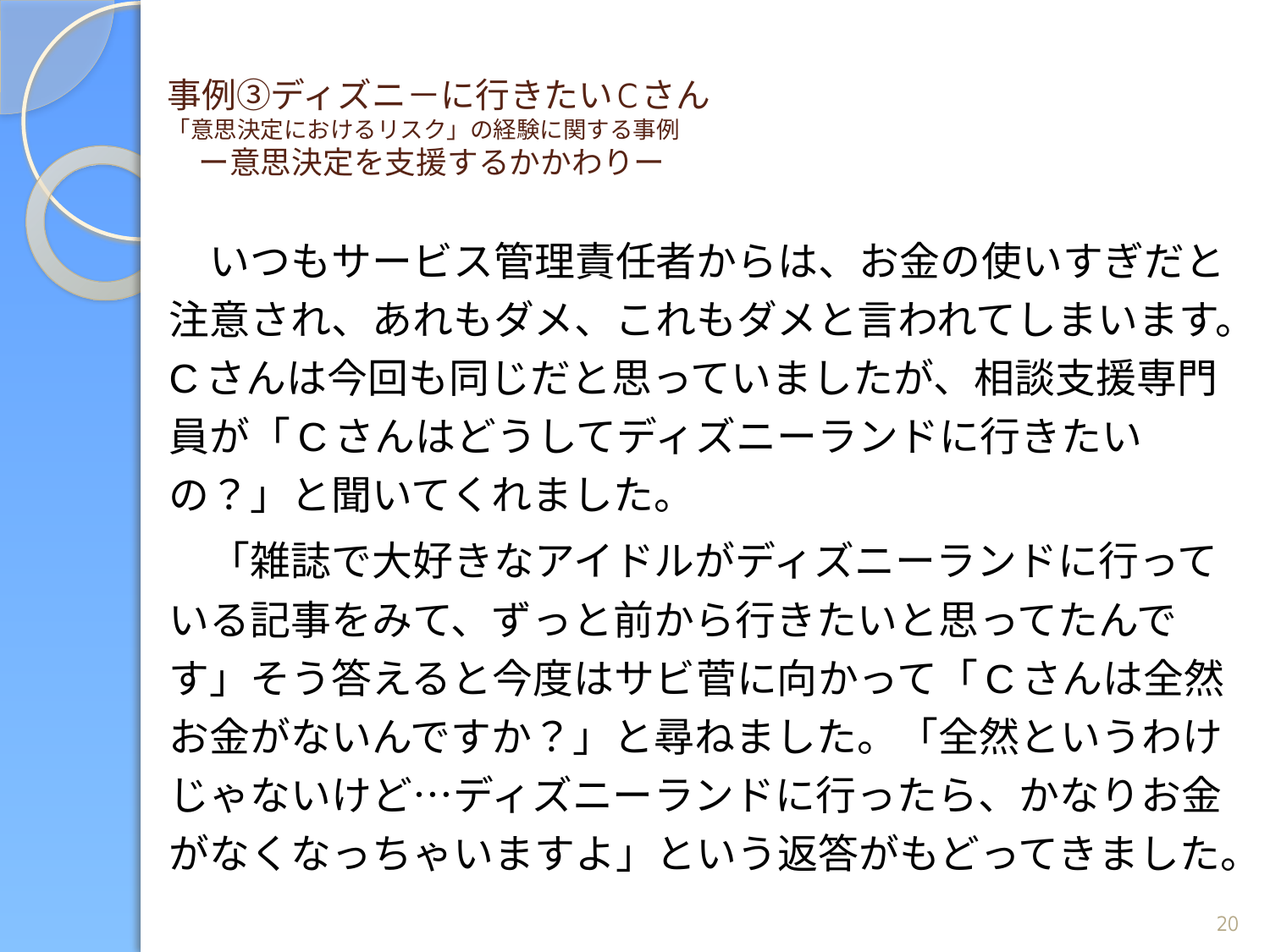

# 事例③ディズニ－に行きたいCさん 「意思決定におけるリスク」の経験に関する事例 　ー意思決定を支援するかかわりー
　いつもサービス管理責任者からは、お金の使いすぎだと注意され、あれもダメ、これもダメと言われてしまいます。Cさんは今回も同じだと思っていましたが、相談支援専門員が「Cさんはどうしてディズニーランドに行きたいの？」と聞いてくれました。
　「雑誌で大好きなアイドルがディズニーランドに行っている記事をみて、ずっと前から行きたいと思ってたんです」そう答えると今度はサビ菅に向かって「Cさんは全然お金がないんですか？」と尋ねました。「全然というわけじゃないけど…ディズニーランドに行ったら、かなりお金がなくなっちゃいますよ」という返答がもどってきました。
20